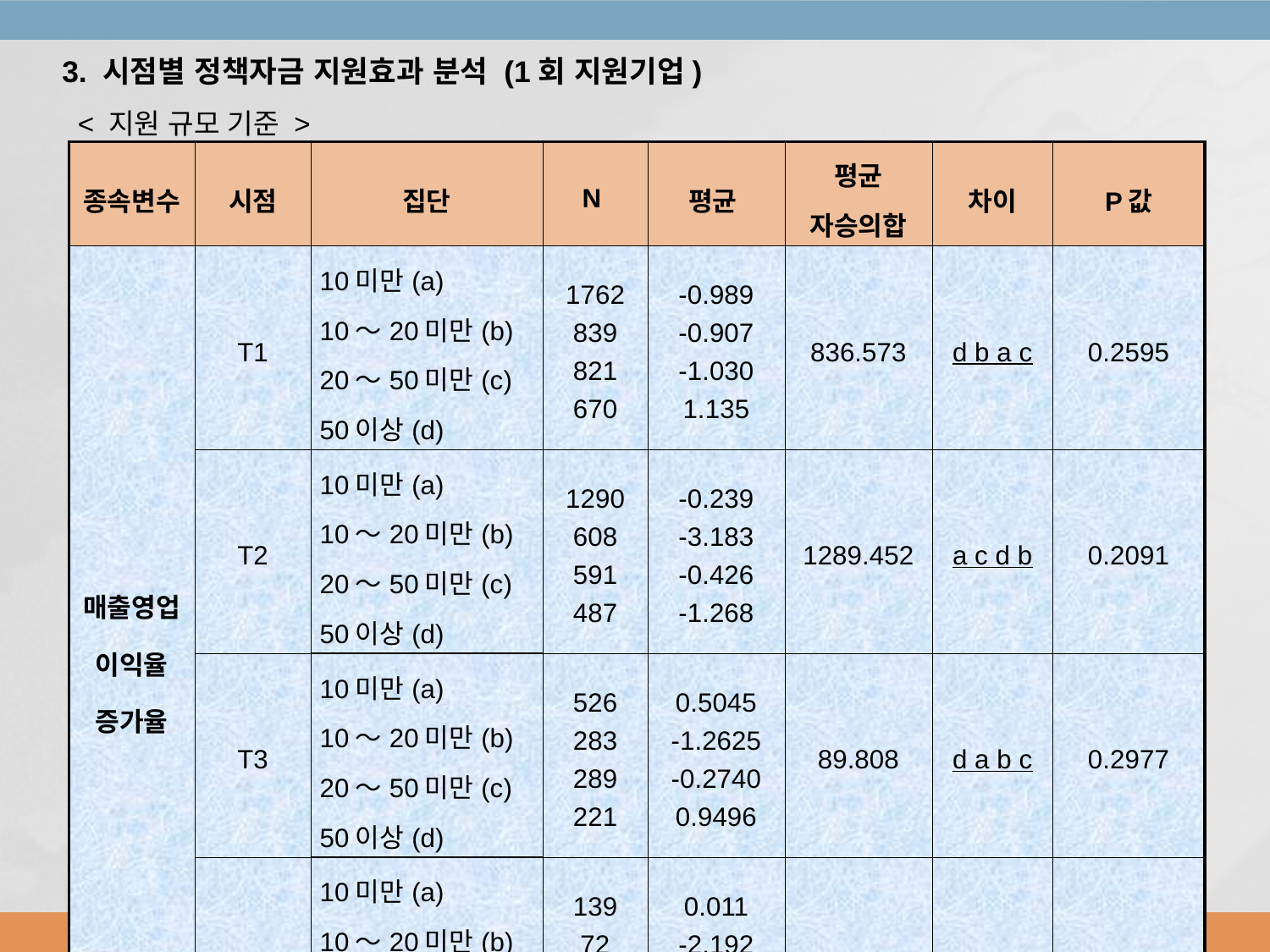

3. 시점별 정책자금 지원효과 분석 (1회 지원기업)
  < 지원 규모 기준 >

| 종속변수 | 시점 | 집단 | N | 평균 | 평균 자승의합 | 차이 | P값 |
| --- | --- | --- | --- | --- | --- | --- | --- |
| 매출영업 이익율 증가율 | T1 | 10미만(a) 10〜20미만(b) 20〜50미만(c) 50이상(d) | 1762 839 821 670 | -0.989 -0.907 -1.030 1.135 | 836.573 | d b a c | 0.2595 |
|  | T2 | 10미만(a) 10〜20미만(b) 20〜50미만(c) 50이상(d) | 1290 608 591 487 | -0.239 -3.183 -0.426 -1.268 | 1289.452 | a c d b | 0.2091 |
|  | T3 | 10미만(a) 10〜20미만(b) 20〜50미만(c) 50이상(d) | 526 283 289 221 | 0.5045 -1.2625 -0.2740 0.9496 | 89.808 | d a b c | 0.2977 |
|  | T4 | 10미만(a) 10〜20미만(b) 20〜50미만(c) 50이상(d) | 139 72 89 74 | 0.011 -2.192 -0.571 -0.607 | 77.4787 | a c d b | 0.4192 |
15